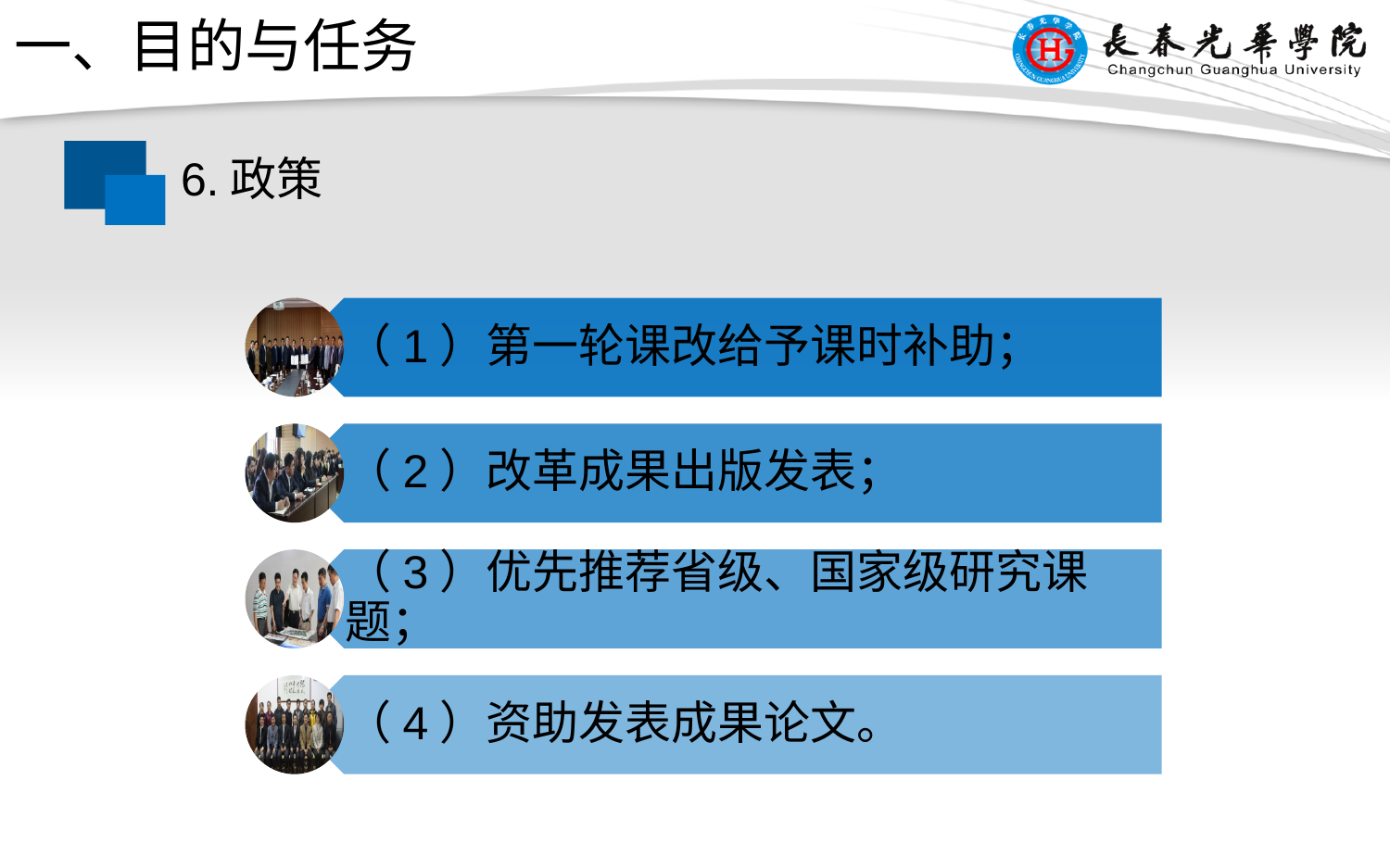

一、目的与任务

6.政策
（1）第一轮课改给予课时补助；
（2）改革成果出版发表；
（3）优先推荐省级、国家级研究课题；
（4）资助发表成果论文。